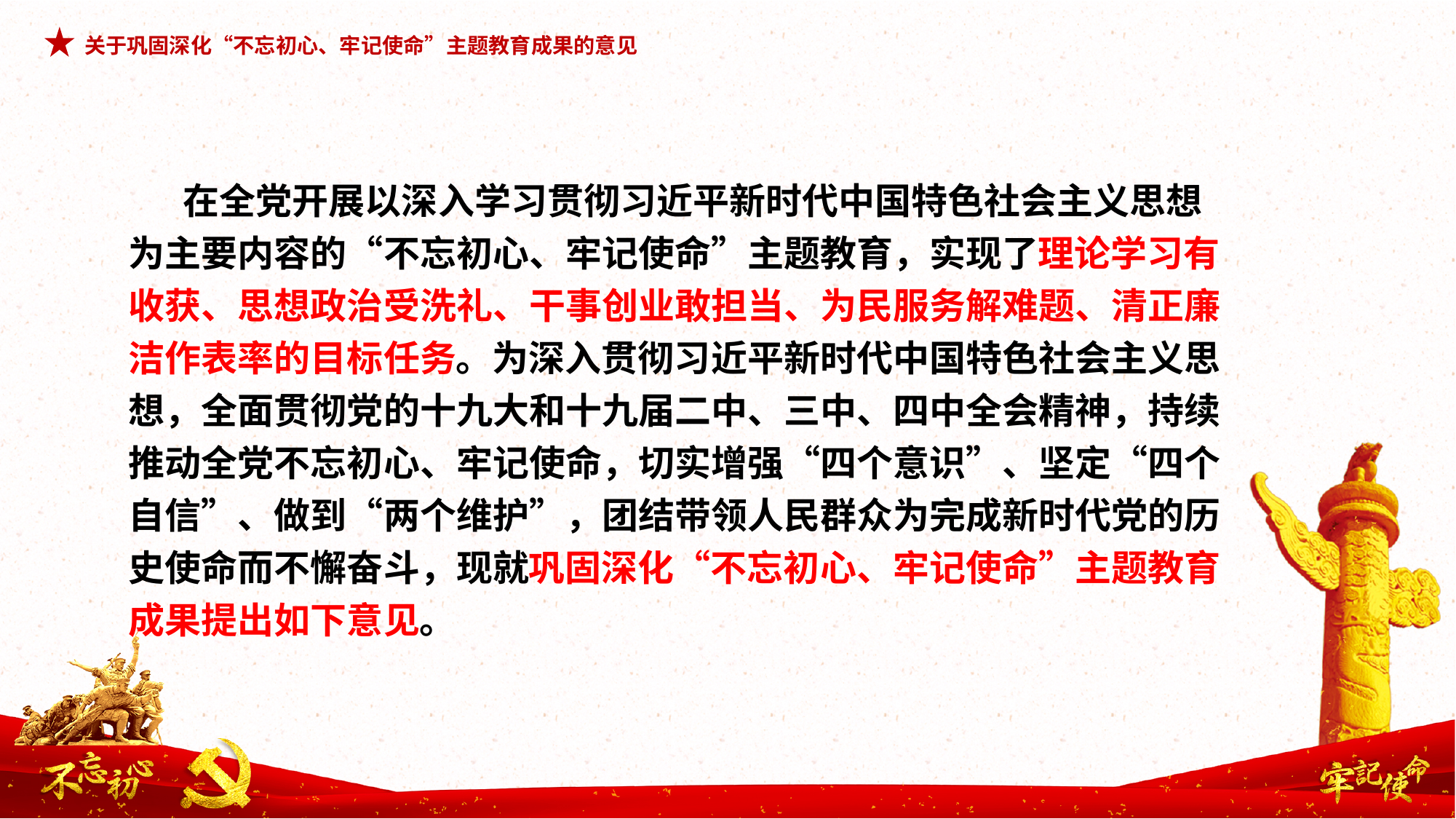

在全党开展以深入学习贯彻习近平新时代中国特色社会主义思想为主要内容的“不忘初心、牢记使命”主题教育，实现了理论学习有收获、思想政治受洗礼、干事创业敢担当、为民服务解难题、清正廉洁作表率的目标任务。为深入贯彻习近平新时代中国特色社会主义思想，全面贯彻党的十九大和十九届二中、三中、四中全会精神，持续推动全党不忘初心、牢记使命，切实增强“四个意识”、坚定“四个自信”、做到“两个维护”，团结带领人民群众为完成新时代党的历史使命而不懈奋斗，现就巩固深化“不忘初心、牢记使命”主题教育成果提出如下意见。